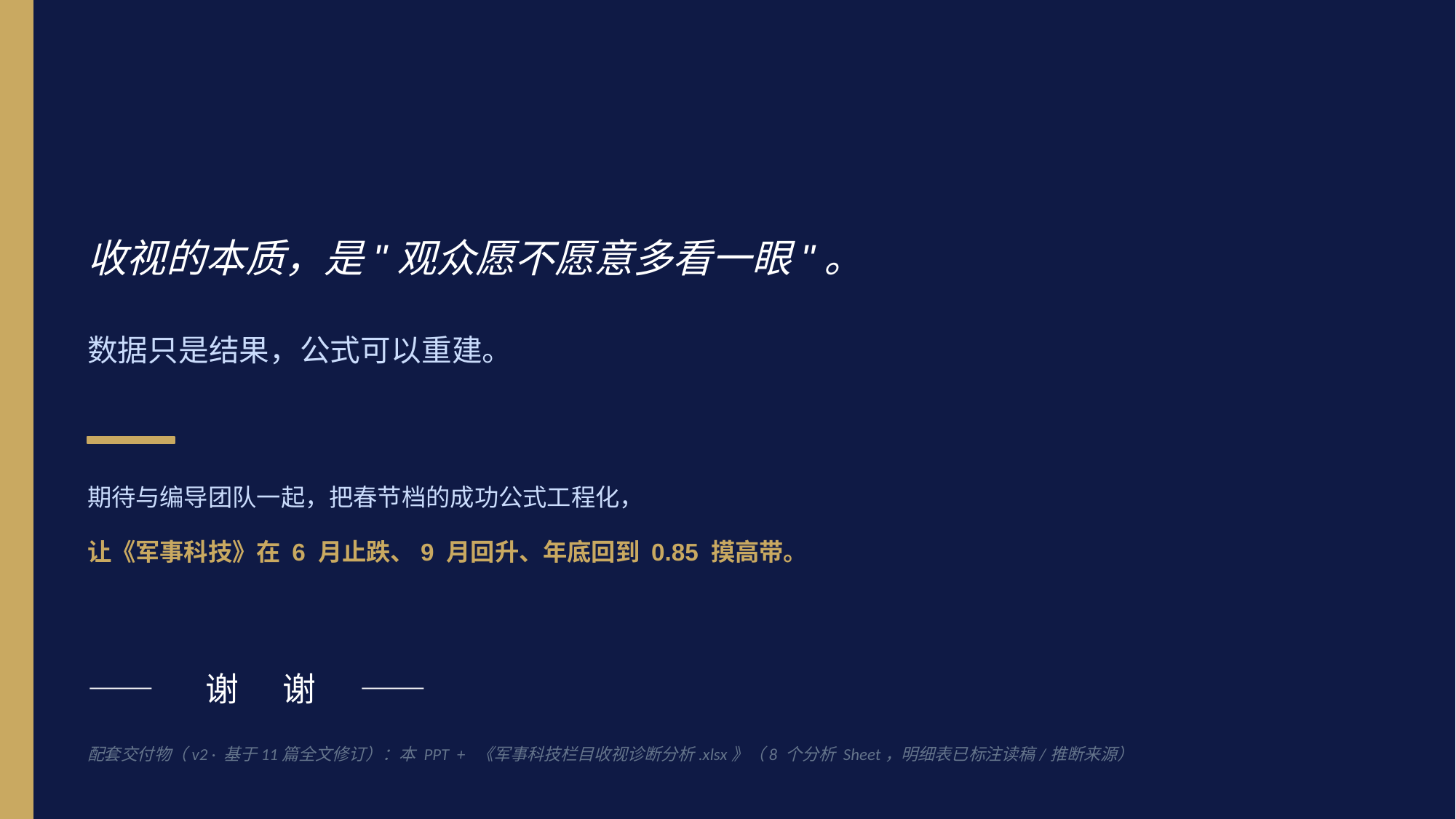

收视的本质，是"观众愿不愿意多看一眼"。
数据只是结果，公式可以重建。

期待与编导团队一起，把春节档的成功公式工程化，
让《军事科技》在 6 月止跌、9 月回升、年底回到 0.85 摸高带。
—— 谢 谢 ——
配套交付物（v2 · 基于11篇全文修订）：本 PPT  +  《军事科技栏目收视诊断分析.xlsx》（8 个分析 Sheet，明细表已标注读稿/推断来源）